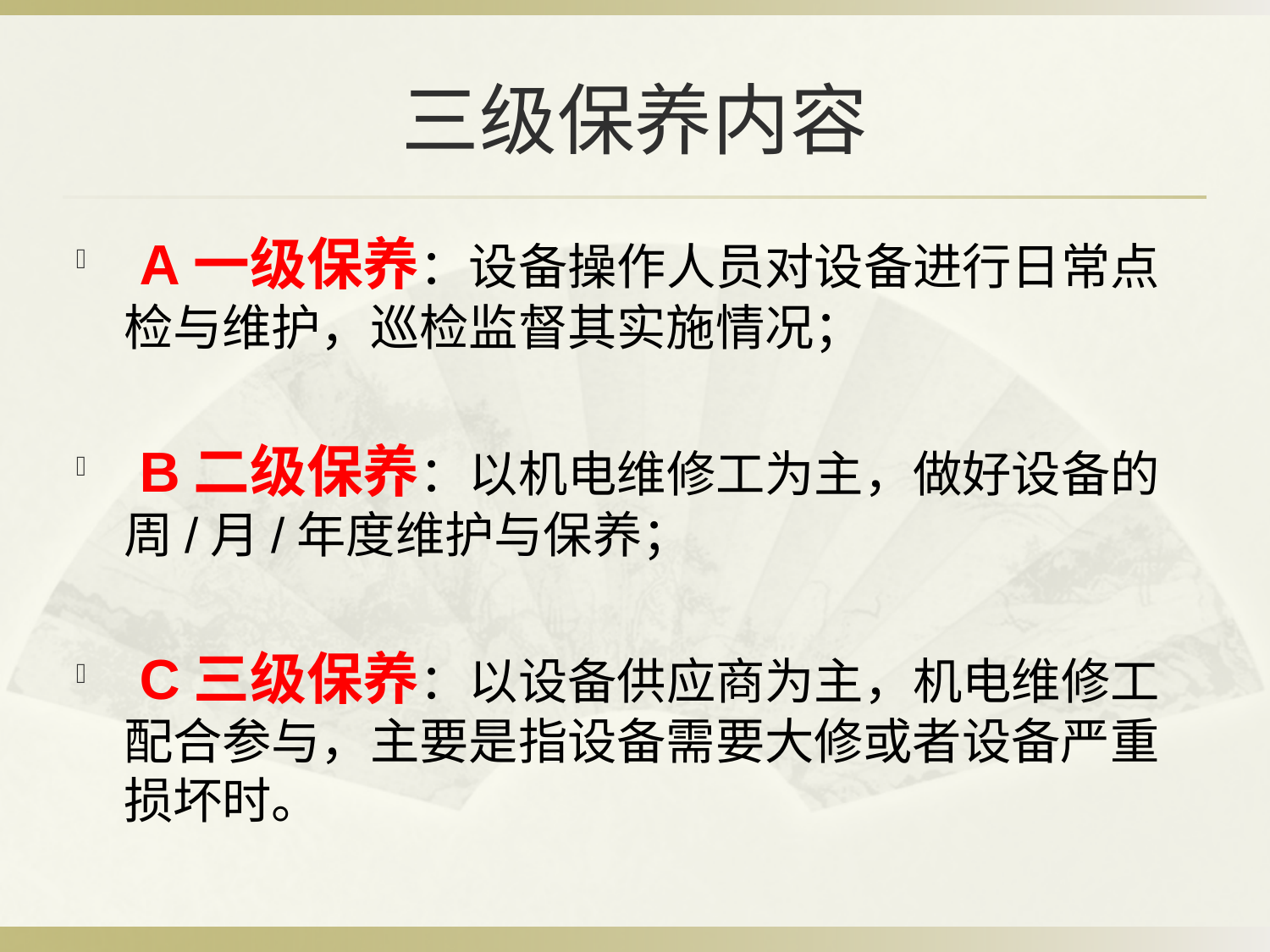

# 三级保养内容
 A一级保养：设备操作人员对设备进行日常点检与维护，巡检监督其实施情况；

 B二级保养：以机电维修工为主，做好设备的周/月/年度维护与保养；

 C三级保养：以设备供应商为主，机电维修工配合参与，主要是指设备需要大修或者设备严重损坏时。